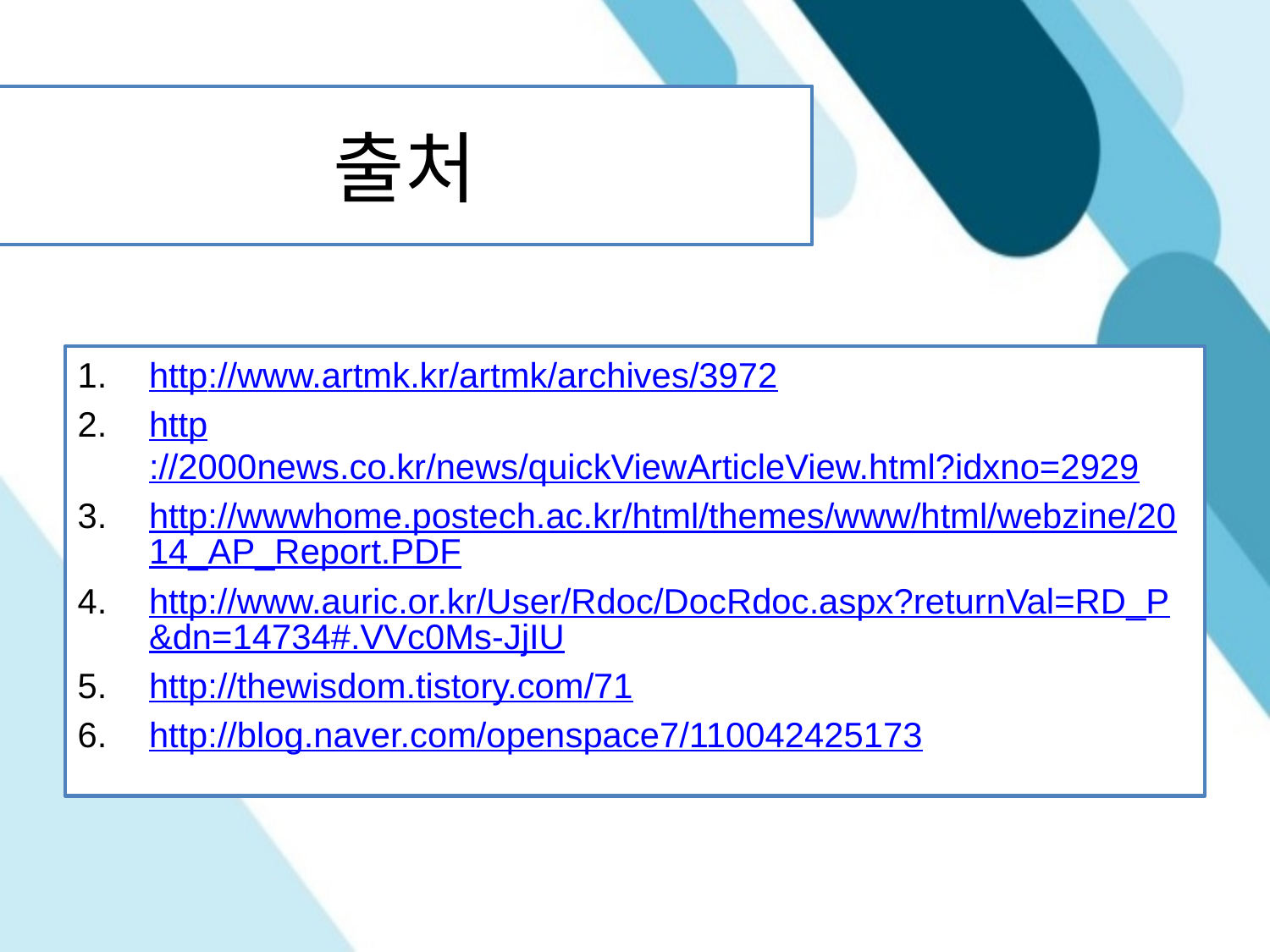

# 출처
http://www.artmk.kr/artmk/archives/3972
http://2000news.co.kr/news/quickViewArticleView.html?idxno=2929
http://wwwhome.postech.ac.kr/html/themes/www/html/webzine/2014_AP_Report.PDF
http://www.auric.or.kr/User/Rdoc/DocRdoc.aspx?returnVal=RD_P&dn=14734#.VVc0Ms-JjIU
http://thewisdom.tistory.com/71
http://blog.naver.com/openspace7/110042425173